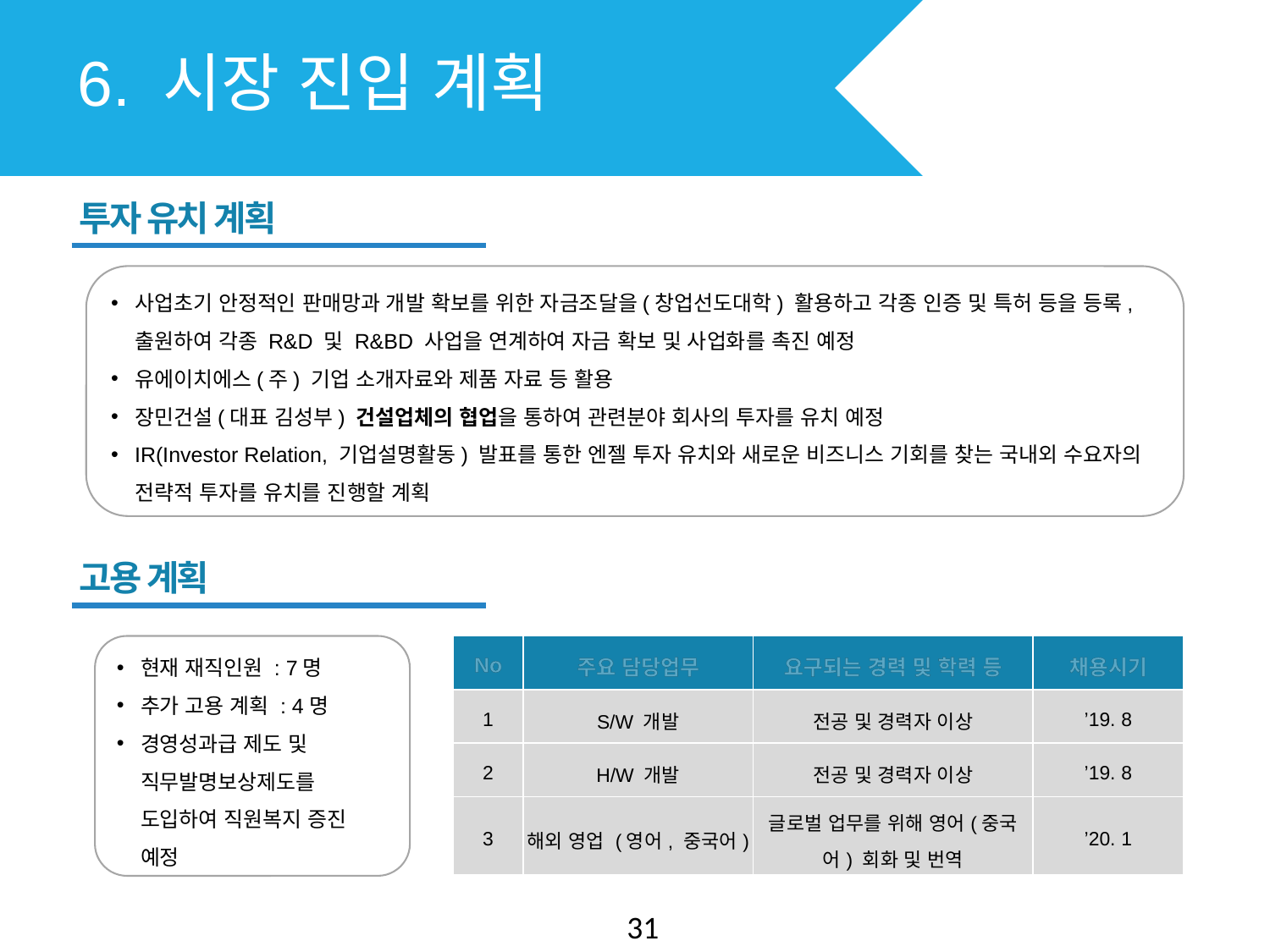

6. 시장 진입 계획

투자 유치 계획
사업초기 안정적인 판매망과 개발 확보를 위한 자금조달을(창업선도대학) 활용하고 각종 인증 및 특허 등을 등록, 출원하여 각종 R&D 및 R&BD 사업을 연계하여 자금 확보 및 사업화를 촉진 예정
유에이치에스(주) 기업 소개자료와 제품 자료 등 활용
장민건설(대표 김성부) 건설업체의 협업을 통하여 관련분야 회사의 투자를 유치 예정
IR(Investor Relation, 기업설명활동) 발표를 통한 엔젤 투자 유치와 새로운 비즈니스 기회를 찾는 국내외 수요자의 전략적 투자를 유치를 진행할 계획
고용 계획
현재 재직인원 : 7명
추가 고용 계획 : 4명
경영성과급 제도 및 직무발명보상제도를 도입하여 직원복지 증진 예정
| No | 주요 담당업무 | 요구되는 경력 및 학력 등 | 채용시기 |
| --- | --- | --- | --- |
| 1 | S/W 개발 | 전공 및 경력자 이상 | ’19. 8 |
| 2 | H/W 개발 | 전공 및 경력자 이상 | ’19. 8 |
| 3 | 해외 영업 (영어, 중국어) | 글로벌 업무를 위해 영어(중국어) 회화 및 번역 | ’20. 1 |
31